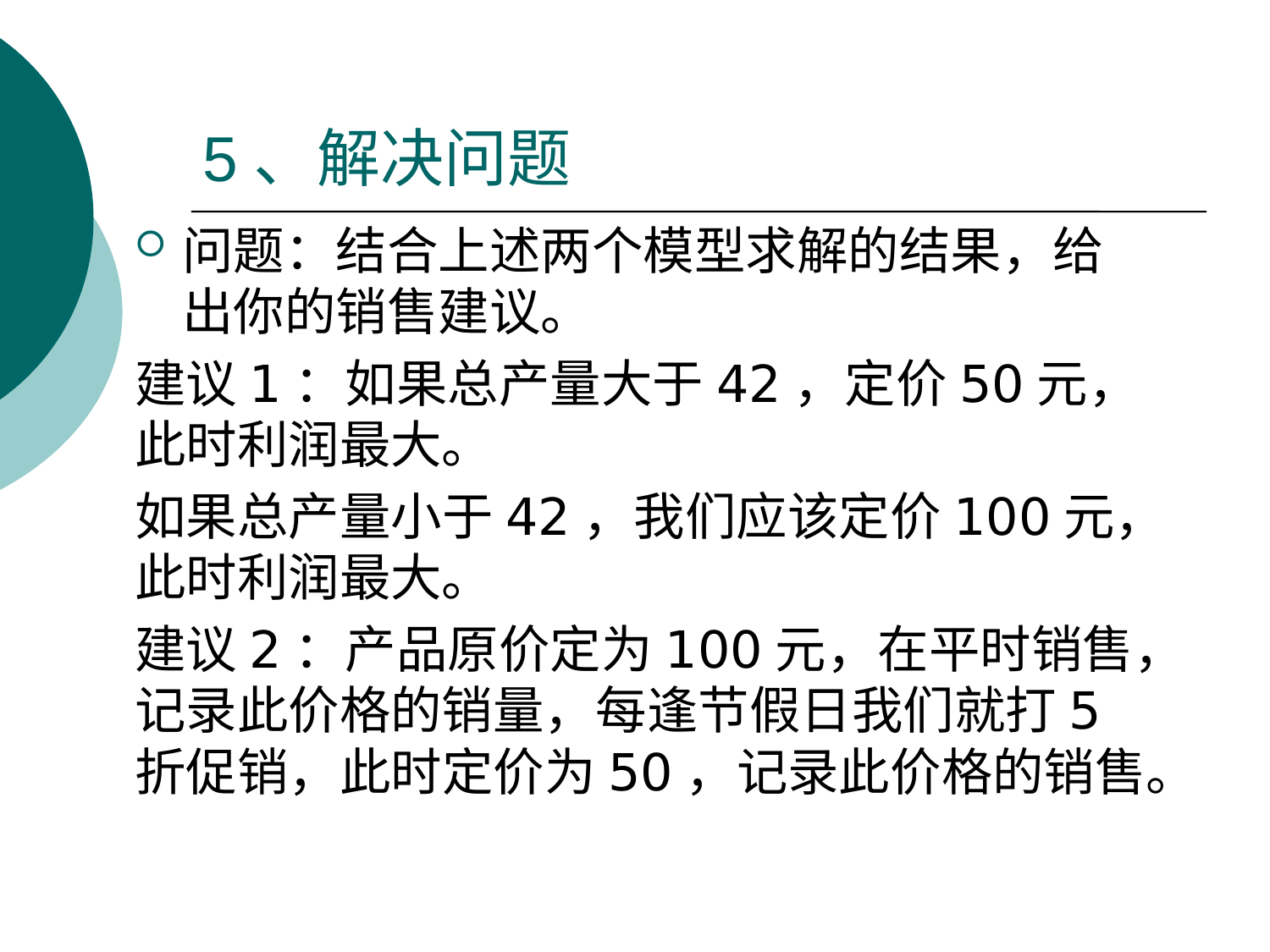

# 5、解决问题
问题：结合上述两个模型求解的结果，给出你的销售建议。
建议1：如果总产量大于42，定价50元，此时利润最大。
如果总产量小于42，我们应该定价100元，此时利润最大。
建议2：产品原价定为100元，在平时销售，记录此价格的销量，每逢节假日我们就打5折促销，此时定价为50，记录此价格的销售。